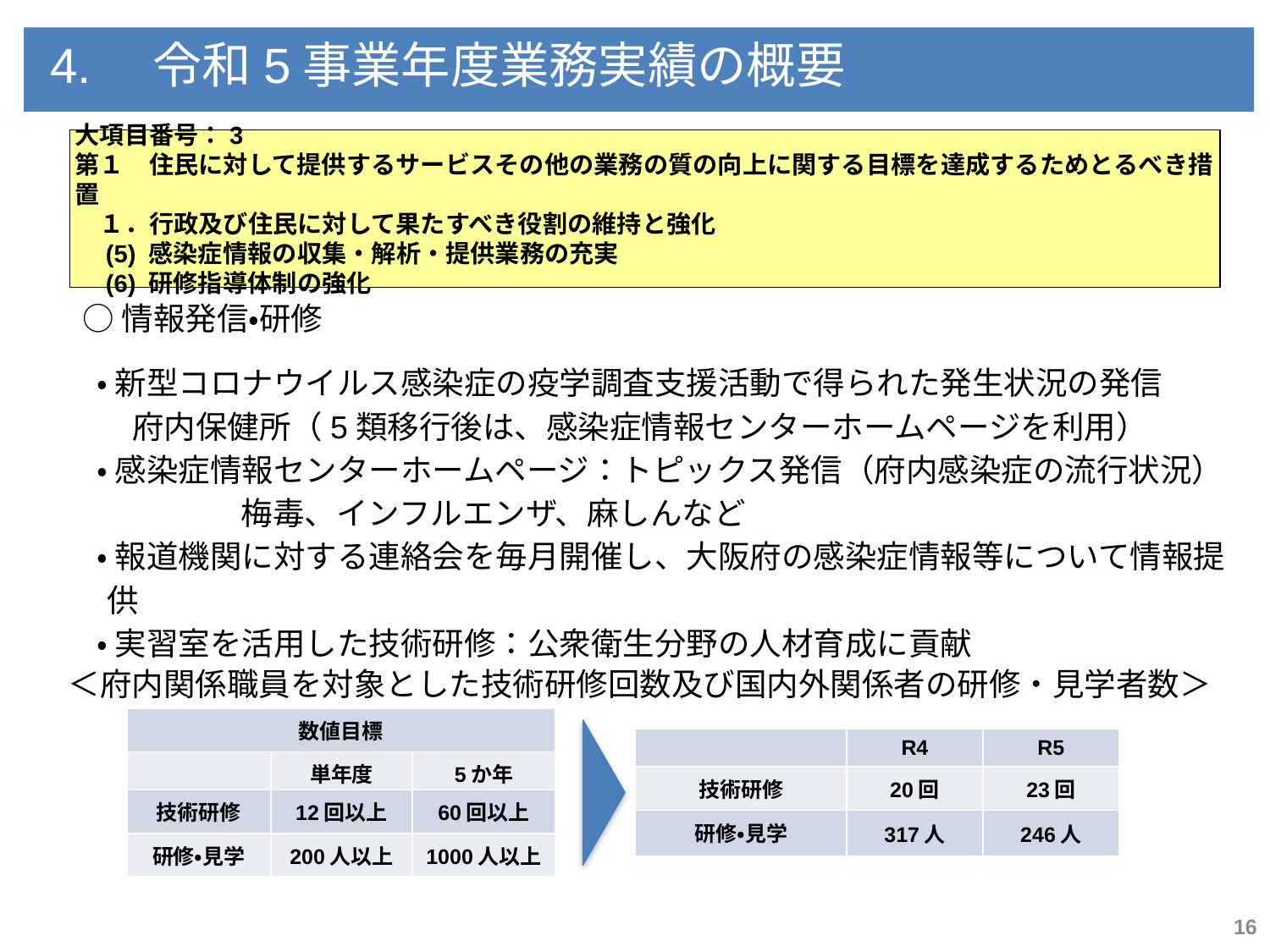

4.　令和5事業年度業務実績の概要
大項目番号：3
第１　住民に対して提供するサービスその他の業務の質の向上に関する目標を達成するためとるべき措置
　１．行政及び住民に対して果たすべき役割の維持と強化
　(5) 感染症情報の収集・解析・提供業務の充実
　(6) 研修指導体制の強化
○情報発信・研修

 ・ 新型コロナウイルス感染症の疫学調査支援活動で得られた発生状況の発信
府内保健所（5類移行後は、感染症情報センターホームページを利用）
 ・ 感染症情報センターホームページ：トピックス発信（府内感染症の流行状況）
　　　　　梅毒、インフルエンザ、麻しんなど
 ・ 報道機関に対する連絡会を毎月開催し、大阪府の感染症情報等について情報提供
 ・ 実習室を活用した技術研修：公衆衛生分野の人材育成に貢献

＜府内関係職員を対象とした技術研修回数及び国内外関係者の研修・見学者数＞
| 数値目標 |  |  |
| --- | --- | --- |
|  | 単年度 | 5か年 |
| 技術研修 | 12回以上 | 60回以上 |
| 研修・見学 | 200人以上 | 1000人以上 |
|  | R4 | R5 |
| --- | --- | --- |
| 技術研修 | 20回 | 23回 |
| 研修・見学 | 317人 | 246人 |

16